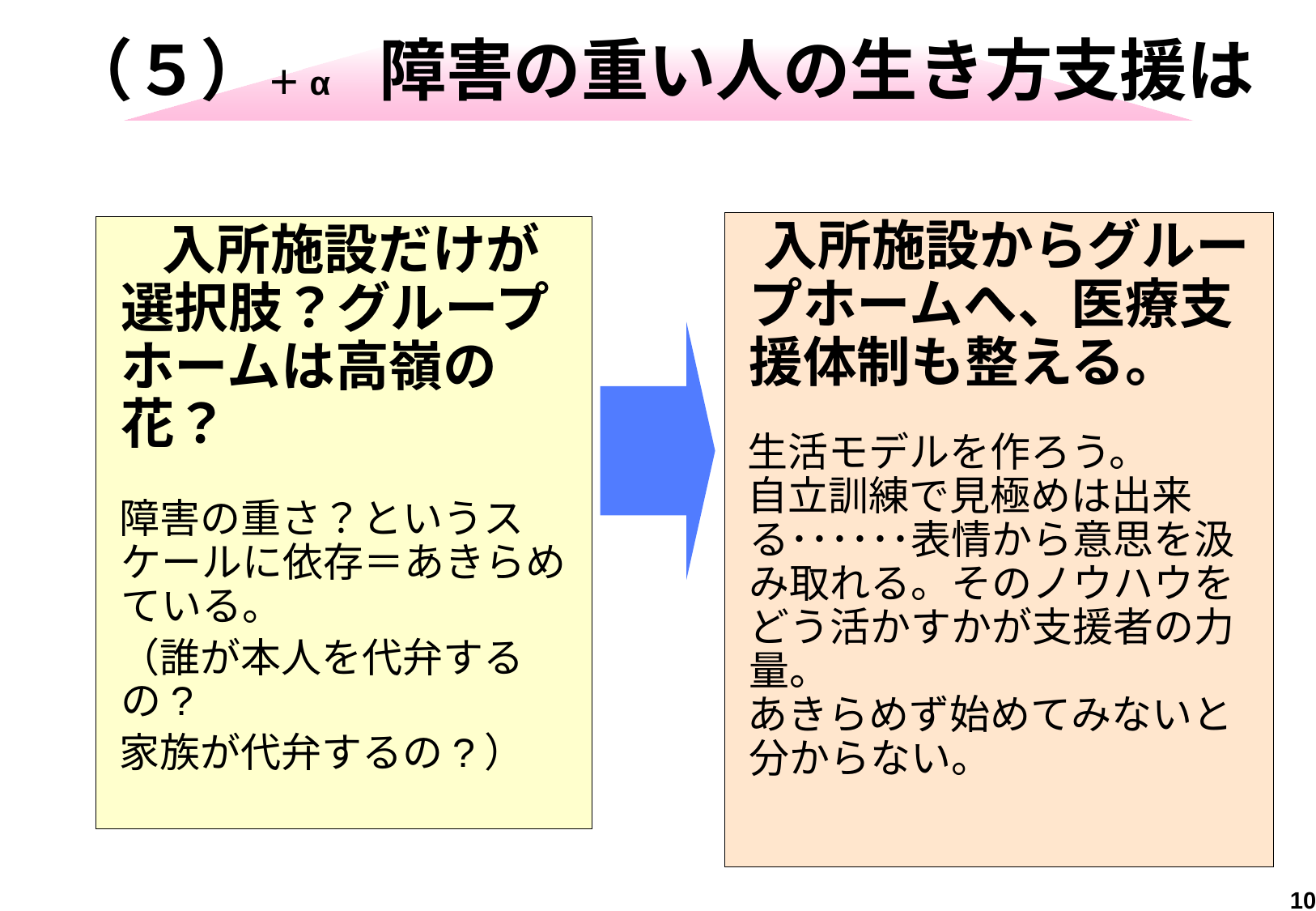

# （５）＋α　障害の重い人の生き方支援は

 入所施設からグループホームへ、医療支援体制も整える。

生活モデルを作ろう。
自立訓練で見極めは出来る･･････表情から意思を汲み取れる。そのノウハウをどう活かすかが支援者の力量。
あきらめず始めてみないと分からない。
　入所施設だけが選択肢？グループホームは高嶺の花？

障害の重さ？というスケールに依存＝あきらめている。
（誰が本人を代弁するの?
家族が代弁するの?）

10